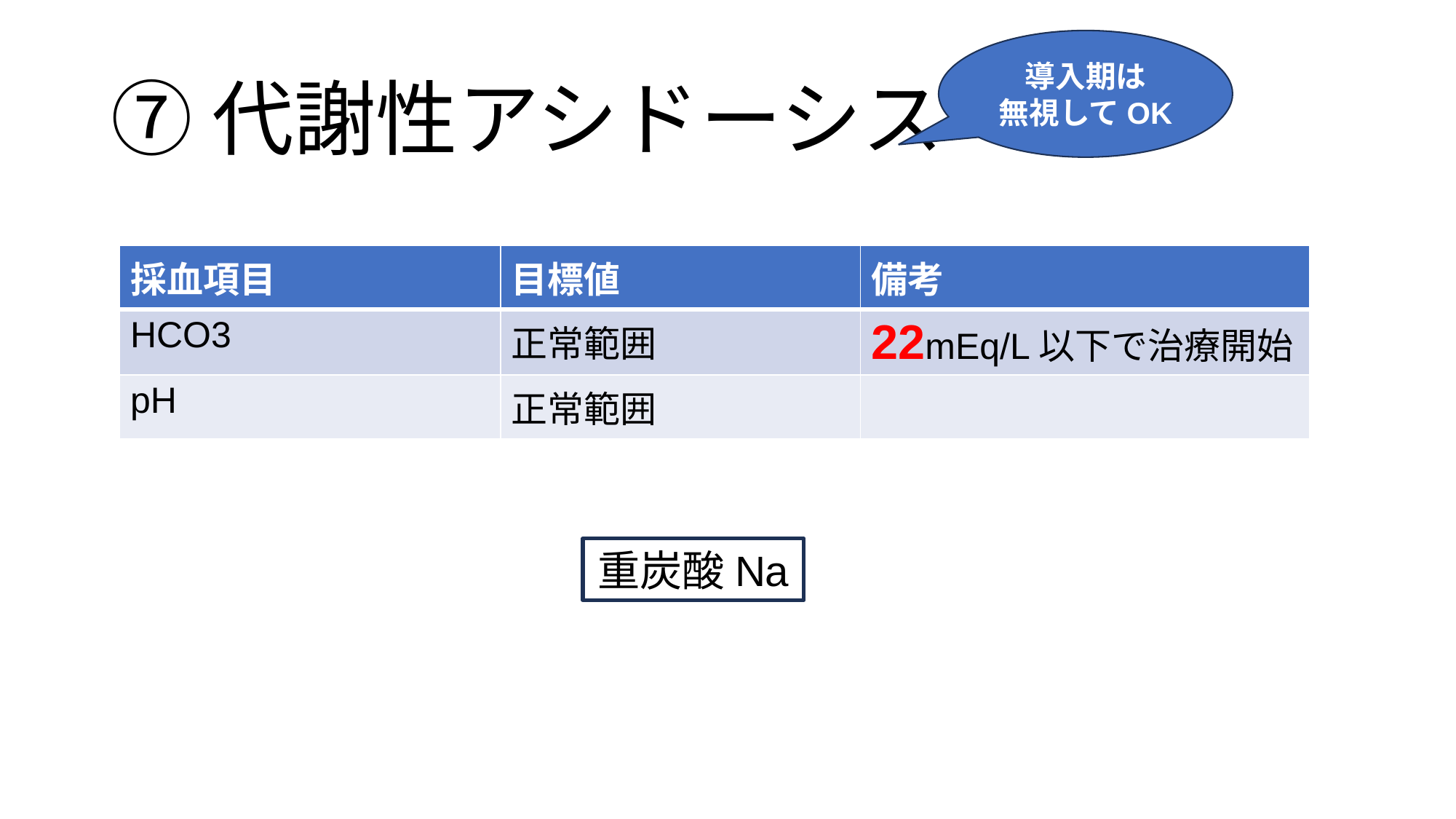

導入期は
無視してOK
# ⑦代謝性アシドーシス
| 採血項目 | 目標値 | 備考 |
| --- | --- | --- |
| HCO3 | 正常範囲 | 22mEq/L以下で治療開始 |
| pH | 正常範囲 |  |
重炭酸Na